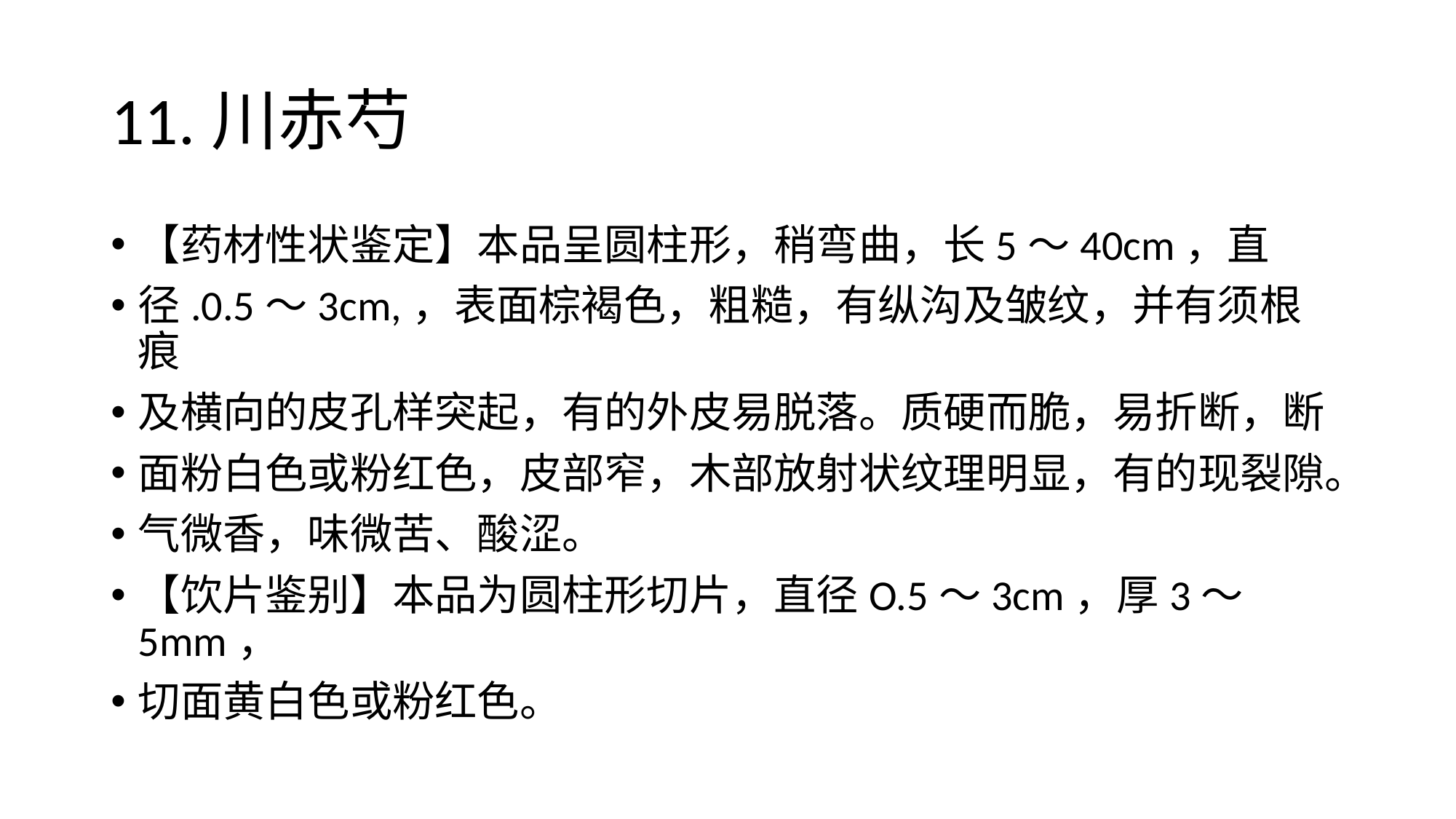

# 11.川赤芍
【药材性状鉴定】本品呈圆柱形，稍弯曲，长5～40cm，直
径.0.5～3cm,，表面棕褐色，粗糙，有纵沟及皱纹，并有须根痕
及横向的皮孔样突起，有的外皮易脱落。质硬而脆，易折断，断
面粉白色或粉红色，皮部窄，木部放射状纹理明显，有的现裂隙。
气微香，味微苦、酸涩。
【饮片鉴别】本品为圆柱形切片，直径O.5～3cm，厚3～5mm，
切面黄白色或粉红色。